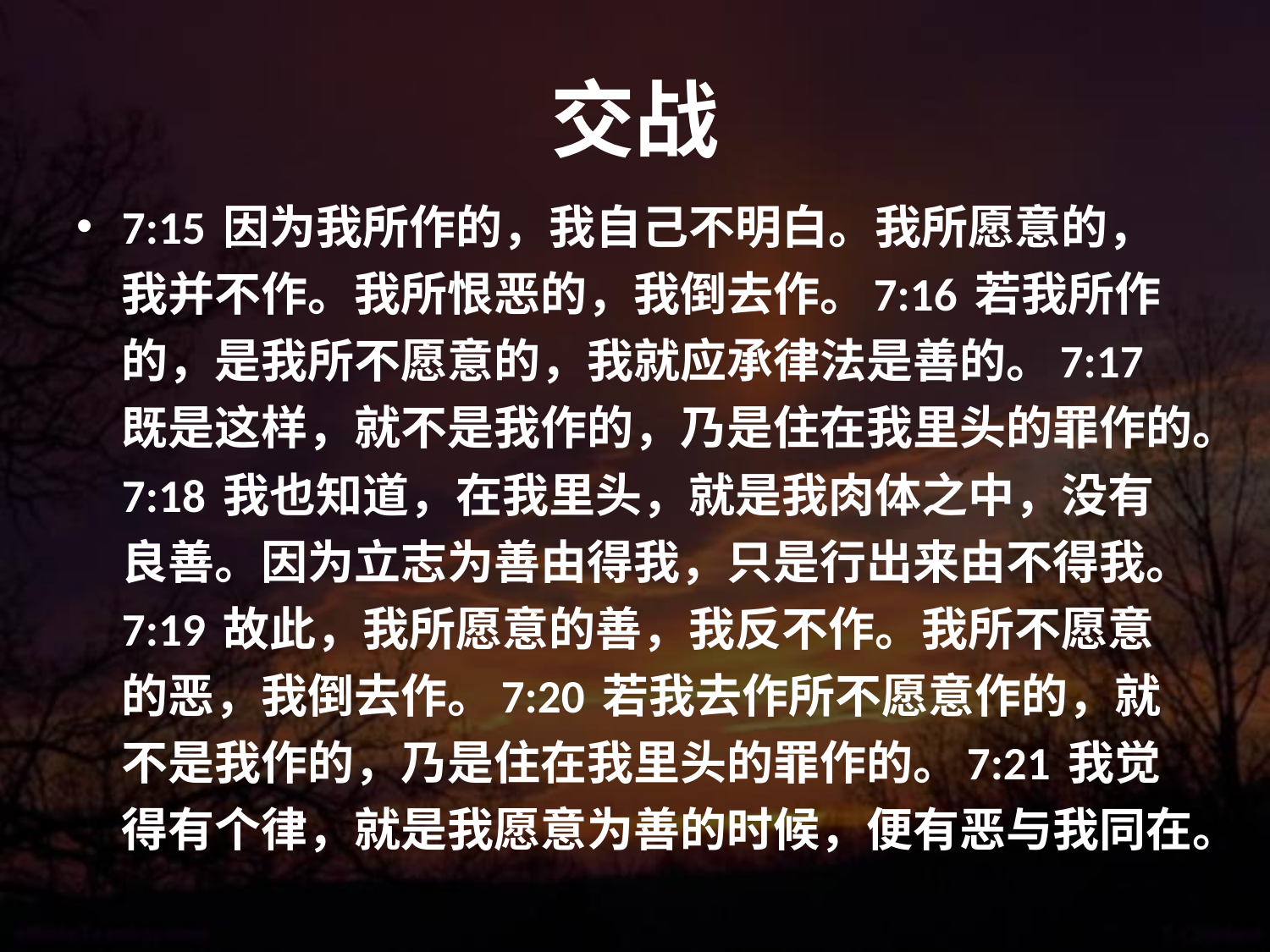

# 交战
7:15 因为我所作的，我自己不明白。我所愿意的，我并不作。我所恨恶的，我倒去作。7:16 若我所作的，是我所不愿意的，我就应承律法是善的。7:17 既是这样，就不是我作的，乃是住在我里头的罪作的。7:18 我也知道，在我里头，就是我肉体之中，没有良善。因为立志为善由得我，只是行出来由不得我。7:19 故此，我所愿意的善，我反不作。我所不愿意的恶，我倒去作。7:20 若我去作所不愿意作的，就不是我作的，乃是住在我里头的罪作的。7:21 我觉得有个律，就是我愿意为善的时候，便有恶与我同在。